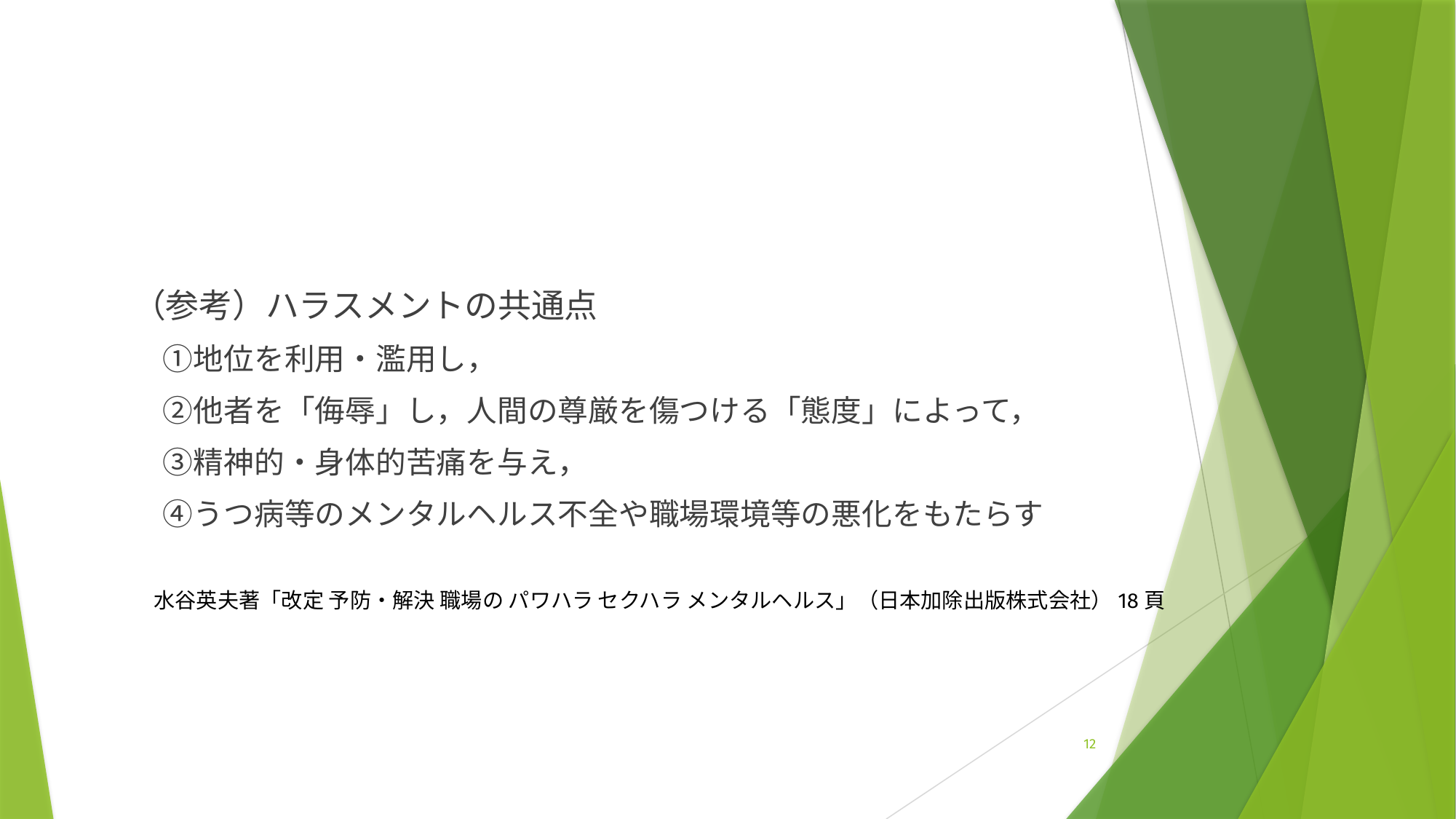

（参考）ハラスメントの共通点
　①地位を利用・濫用し，
　②他者を「侮辱」し，人間の尊厳を傷つける「態度」によって，
　③精神的・身体的苦痛を与え，
　④うつ病等のメンタルヘルス不全や職場環境等の悪化をもたらす

　水谷英夫著「改定 予防・解決 職場の パワハラ セクハラ メンタルヘルス」（日本加除出版株式会社）18頁

12